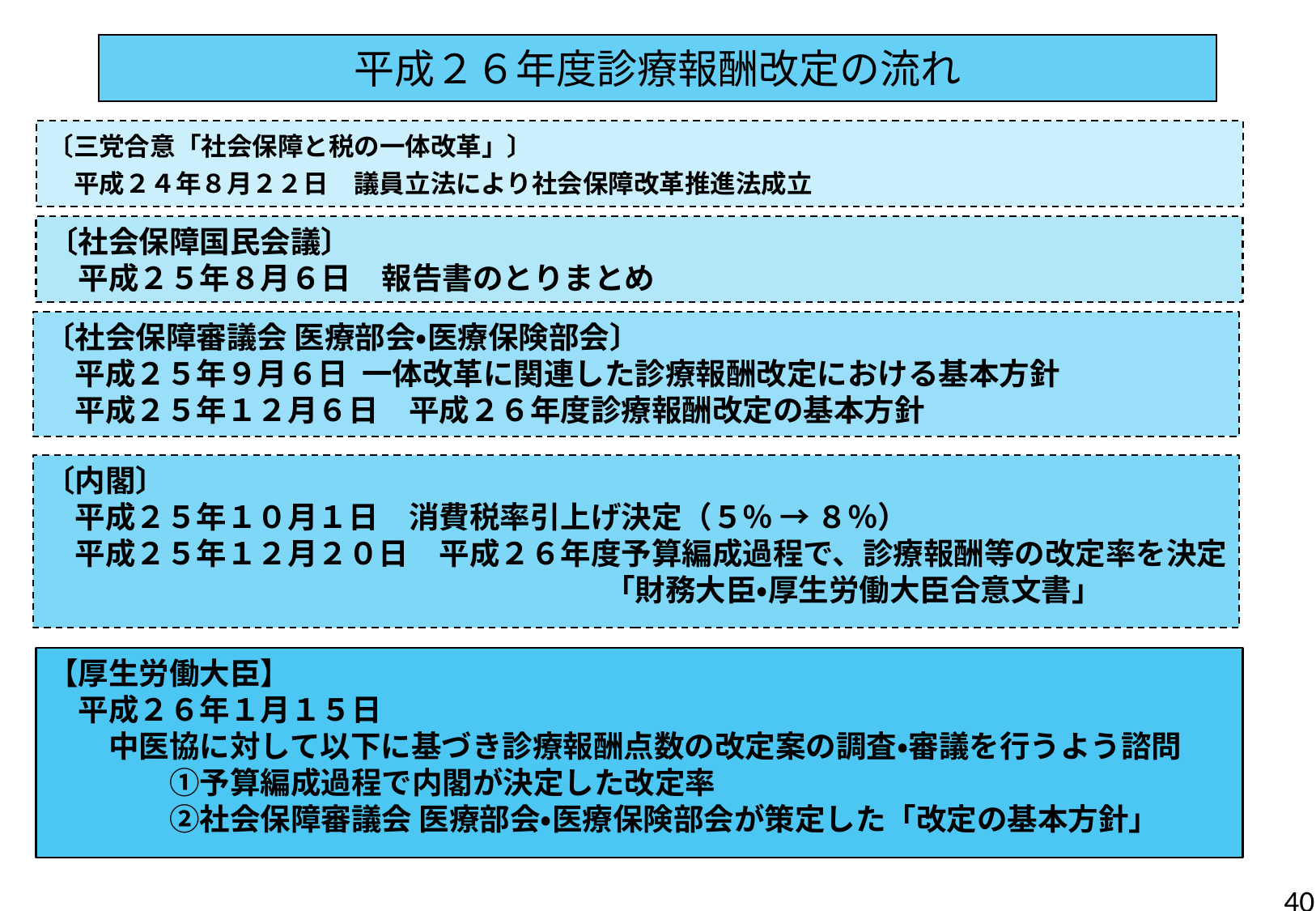

平成２６年度診療報酬改定の流れ
〔三党合意「社会保障と税の一体改革」〕
　平成２４年８月２２日　議員立法により社会保障改革推進法成立
〔社会保障国民会議〕
　平成２５年８月６日　報告書のとりまとめ
〔社会保障審議会 医療部会・医療保険部会〕
　平成２５年９月６日  一体改革に関連した診療報酬改定における基本方針
　平成２５年１２月６日　平成２６年度診療報酬改定の基本方針

〔内閣〕
　平成２５年１０月１日　消費税率引上げ決定（５％ → ８％）
　平成２５年１２月２０日　平成２６年度予算編成過程で、診療報酬等の改定率を決定
　　　　　　　　　　　　　　　　　  　「財務大臣・厚生労働大臣合意文書」

【厚生労働大臣】
　平成２６年１月１５日
　　中医協に対して以下に基づき診療報酬点数の改定案の調査・審議を行うよう諮問
　　　　①予算編成過程で内閣が決定した改定率
　　　　②社会保障審議会 医療部会・医療保険部会が策定した「改定の基本方針」
40